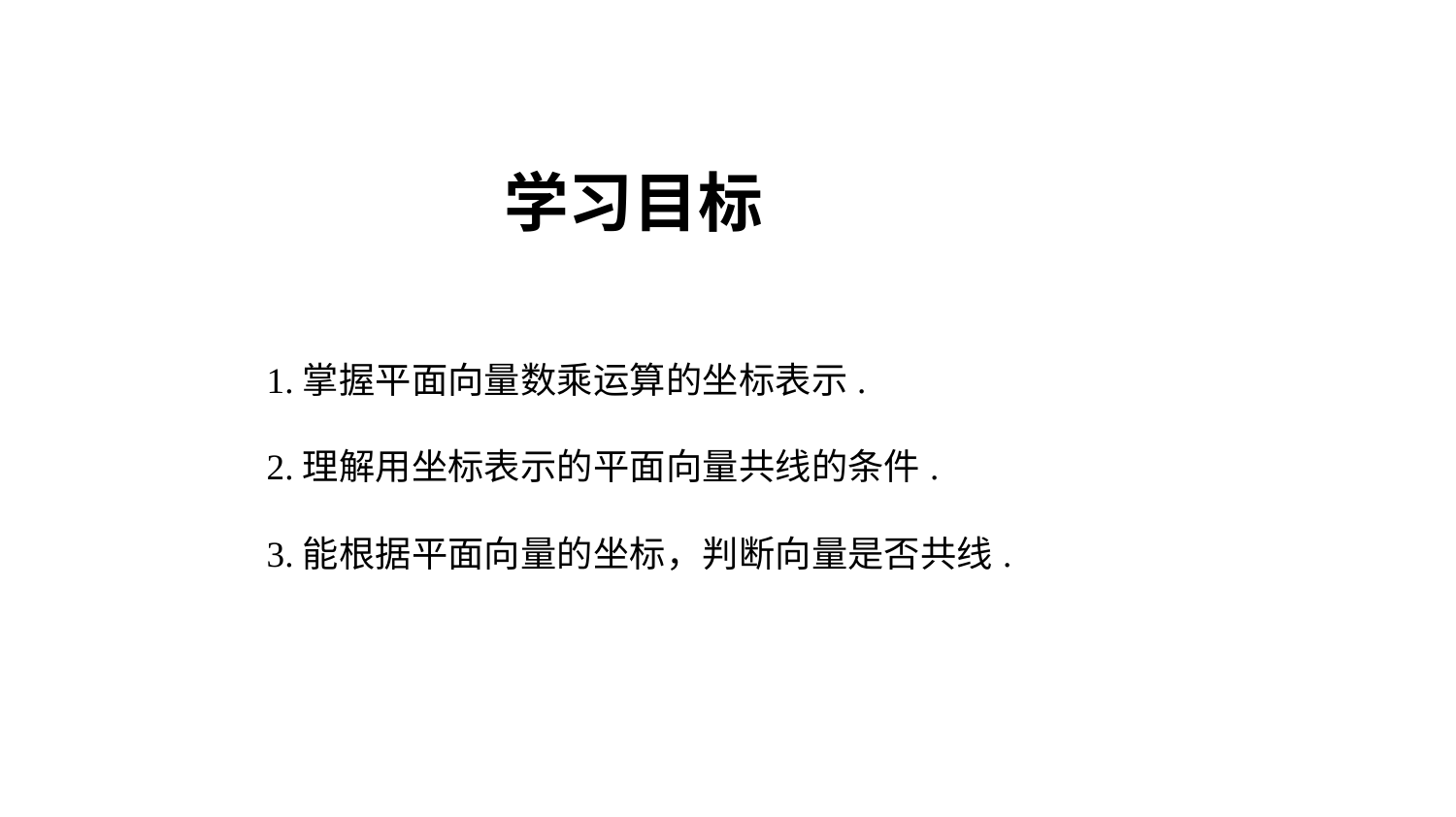

学习目标
1.掌握平面向量数乘运算的坐标表示.
2.理解用坐标表示的平面向量共线的条件.
3.能根据平面向量的坐标，判断向量是否共线.